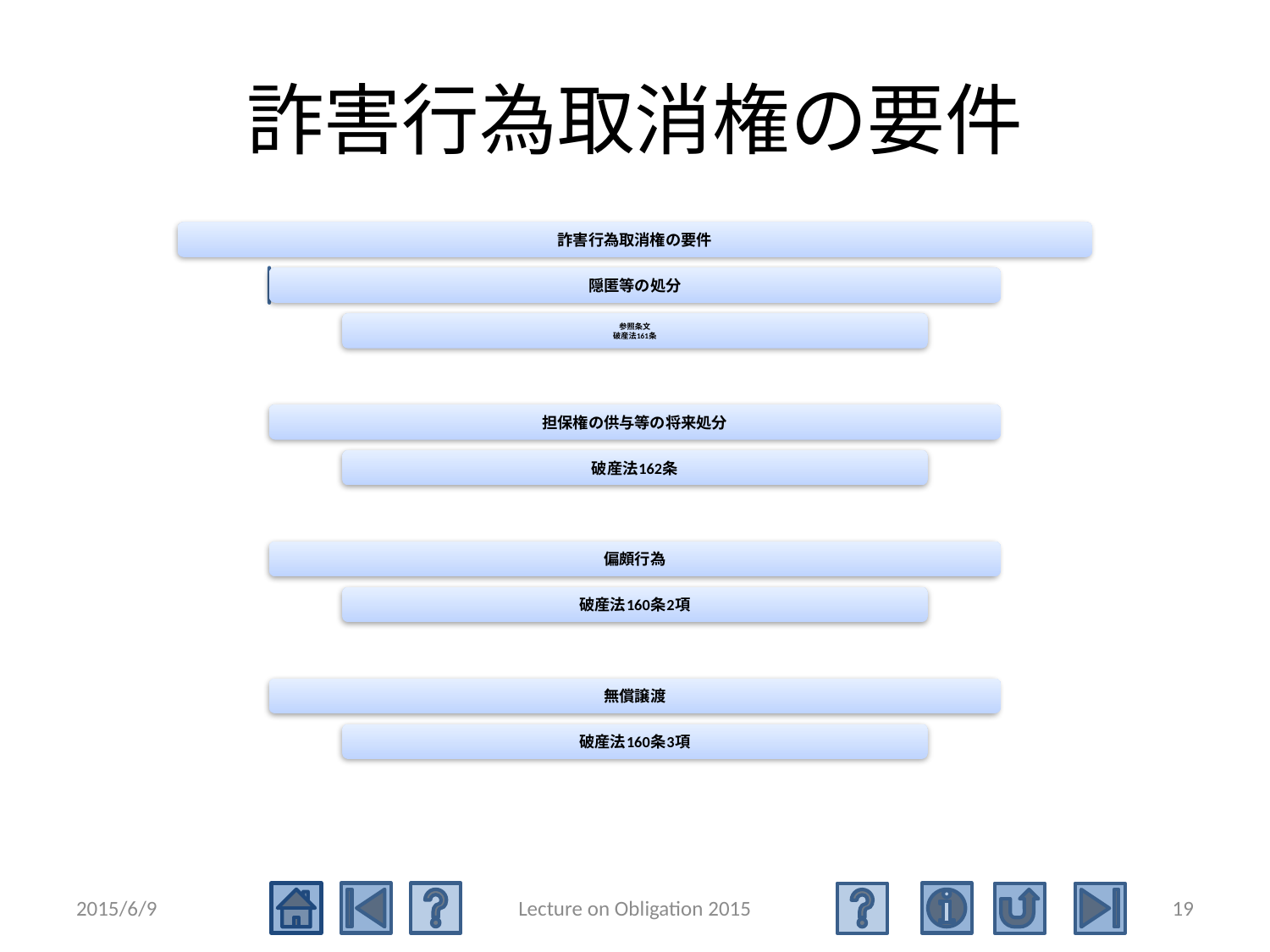

# 詐害行為取消権の要件
詐害行為取消権の要件
隠匿等の処分
担保権の供与等の将来処分
偏頗行為
無償譲渡
参照条文
破産法161条
破産法162条
破産法160条2項
破産法160条3項
2015/6/9
Lecture on Obligation 2015
19